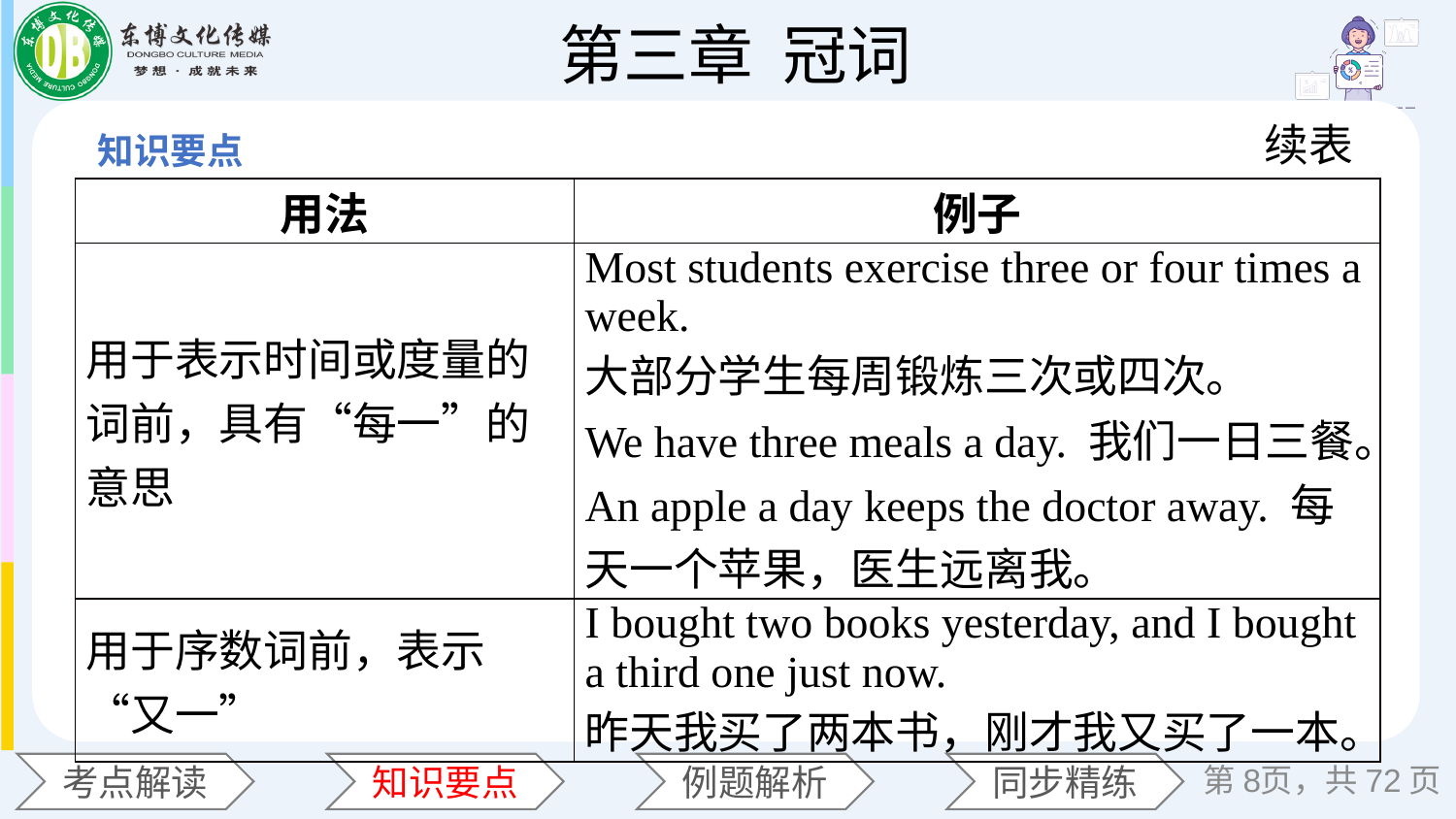

续表

| 用法 | 例子 |
| --- | --- |
| 用于表示时间或度量的词前，具有“每一”的意思 | Most students exercise three or four times a week. 大部分学生每周锻炼三次或四次。 We have three meals a day. 我们一日三餐。 An apple a day keeps the doctor away. 每天一个苹果，医生远离我。 |
| 用于序数词前，表示“又一” | I bought two books yesterday, and I bought a third one just now. 昨天我买了两本书，刚才我又买了一本。 |
第8页，共72页